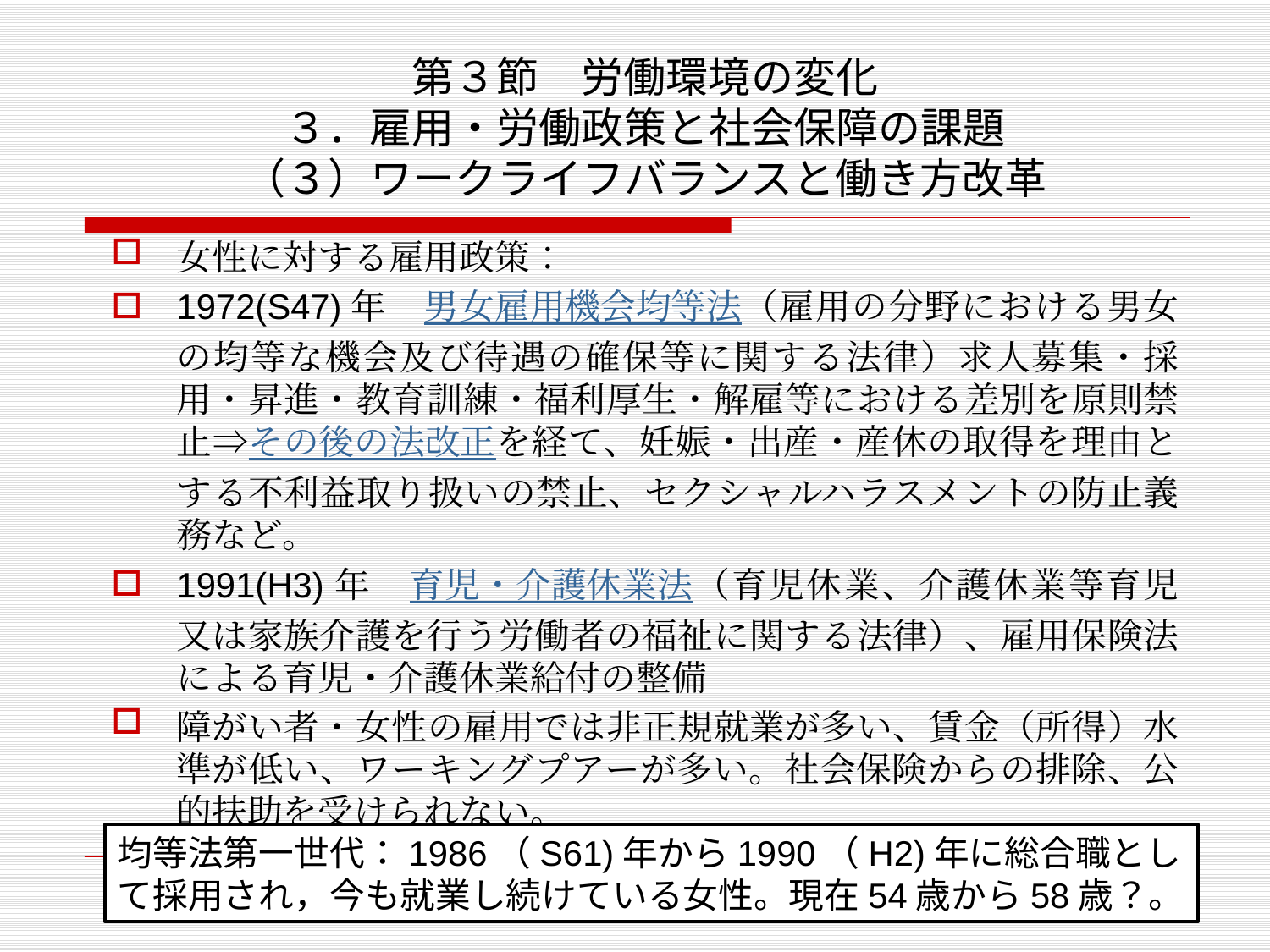

# 第３節　労働環境の変化 ３．雇用・労働政策と社会保障の課題 （３）ワークライフバランスと働き方改革
女性に対する雇用政策：
1972(S47)年　男女雇用機会均等法（雇用の分野における男女の均等な機会及び待遇の確保等に関する法律）求人募集・採用・昇進・教育訓練・福利厚生・解雇等における差別を原則禁止⇒その後の法改正を経て、妊娠・出産・産休の取得を理由とする不利益取り扱いの禁止、セクシャルハラスメントの防止義務など。
1991(H3)年　育児・介護休業法（育児休業、介護休業等育児又は家族介護を行う労働者の福祉に関する法律）、雇用保険法による育児・介護休業給付の整備
障がい者・女性の雇用では非正規就業が多い、賃金（所得）水準が低い、ワーキングプアーが多い。社会保険からの排除、公的扶助を受けられない。

均等法第一世代：1986（S61)年から1990（H2)年に総合職として採用され，今も就業し続けている女性。現在54歳から58歳？。
33